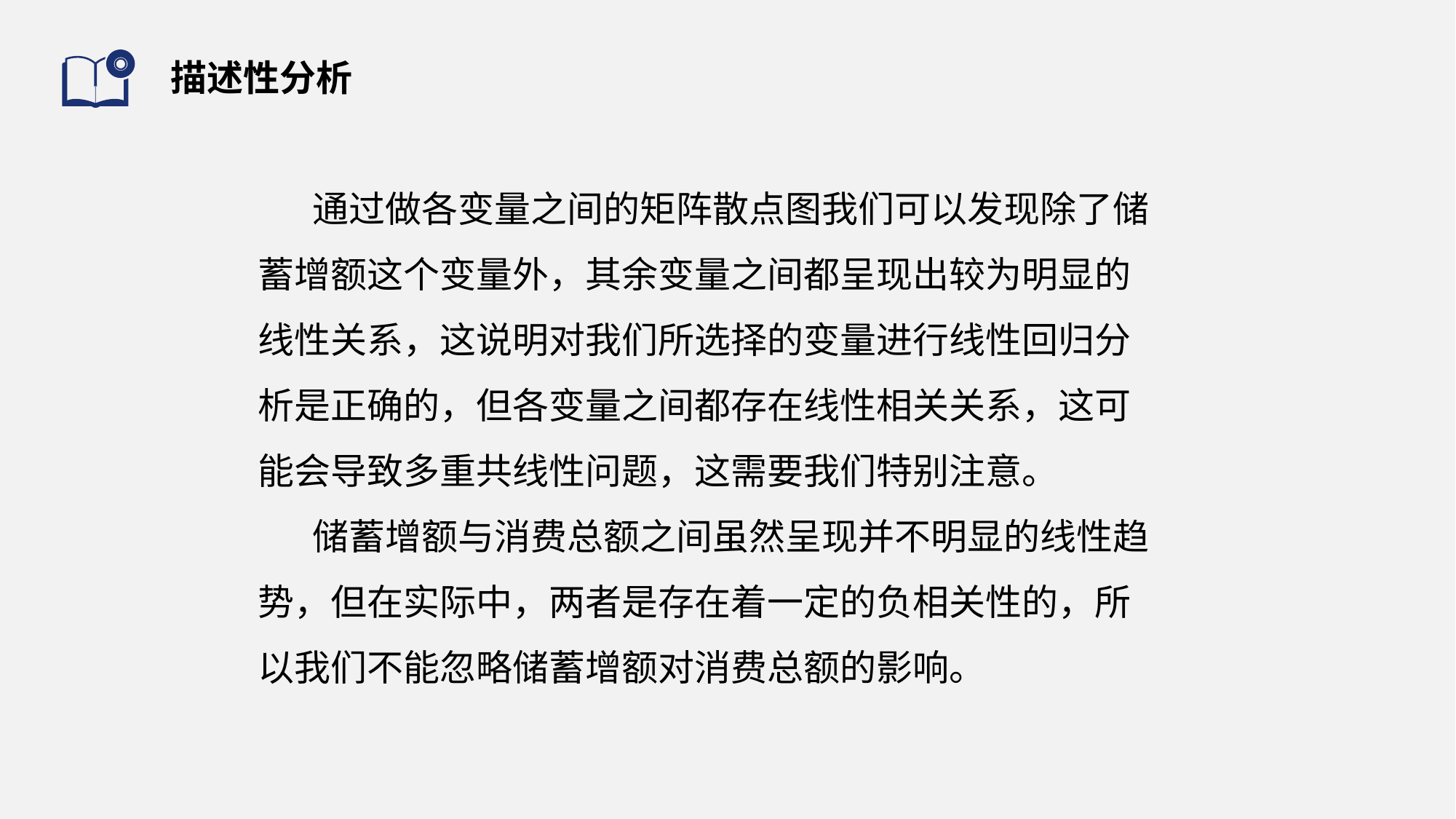

# 描述性分析
通过做各变量之间的矩阵散点图我们可以发现除了储蓄增额这个变量外，其余变量之间都呈现出较为明显的线性关系，这说明对我们所选择的变量进行线性回归分析是正确的，但各变量之间都存在线性相关关系，这可能会导致多重共线性问题，这需要我们特别注意。
储蓄增额与消费总额之间虽然呈现并不明显的线性趋势，但在实际中，两者是存在着一定的负相关性的，所以我们不能忽略储蓄增额对消费总额的影响。